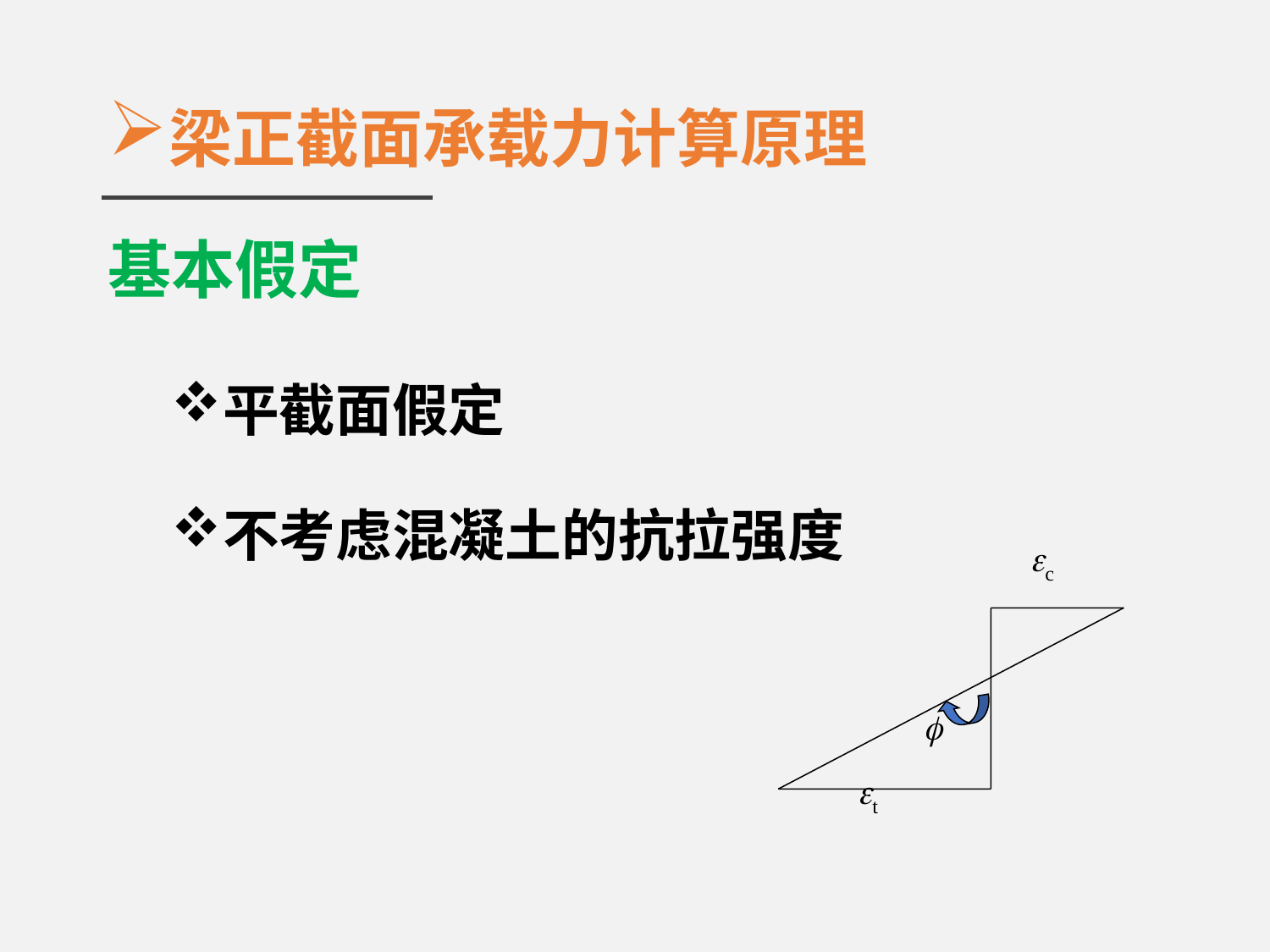

梁正截面承载力计算原理
基本假定
平截面假定
不考虑混凝土的抗拉强度
εc

φ
εt

12